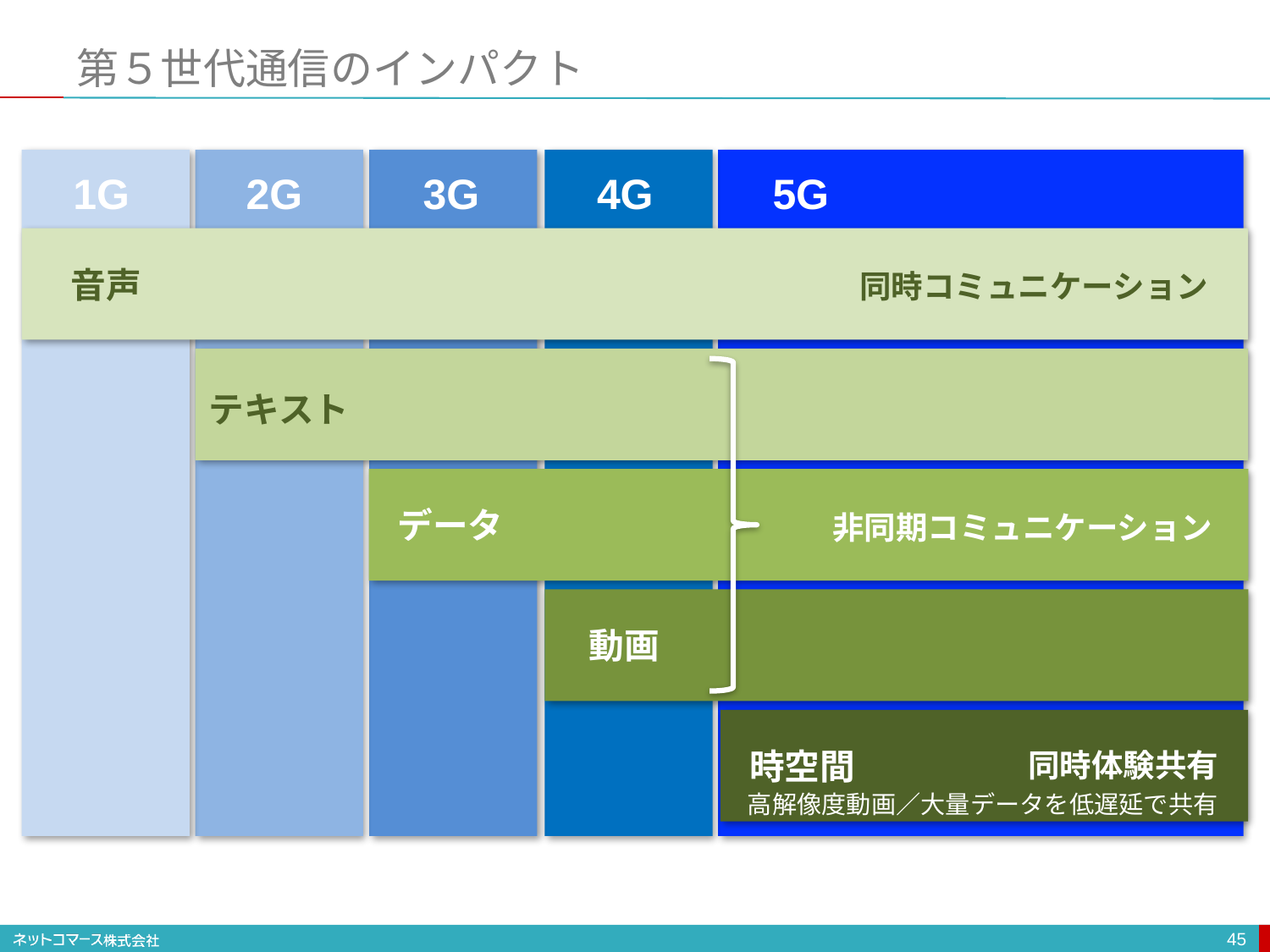

# 第５世代通信のインパクト

5G
1G
2G
3G
4G

音声
同時コミュニケーション

テキスト

データ
非同期コミュニケーション

動画

時空間
同時体験共有
高解像度動画／大量データを低遅延で共有
45